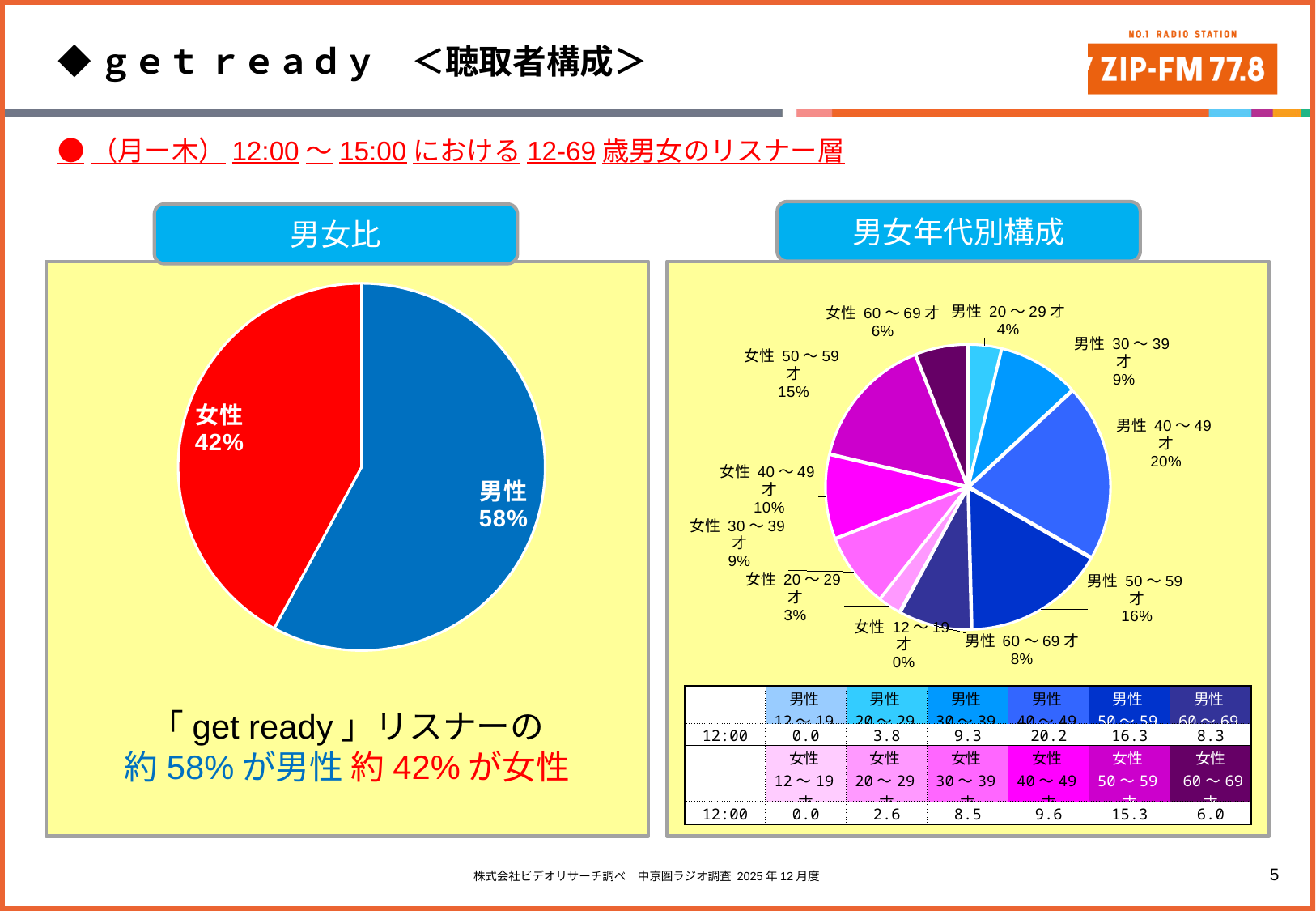

◆ｇｅｔ ｒｅａｄｙ　＜聴取者構成＞
●（月ー木）12:00～15:00における12-69歳男女のリスナー層
男女年代別構成
男女比

### Chart

| Category |
|---|

### Chart

| Category |
|---|

### Chart

| Category |  |
|---|---|
| 男性 | 57.9 |
| 女性 | 42.1 |

### Chart

| Category |
|---|

### Chart

| Category |
|---|

### Chart

| Category |  |
|---|---|
| 男性 12～19才 | 0.0 |
| 男性 20～29才 | 3.8 |
| 男性 30～39才 | 9.3 |
| 男性 40～49才 | 20.2 |
| 男性 50～59才 | 16.3 |
| 男性 60～69才 | 8.3 |
| 女性 12～19才 | 0.1 |
| 女性 20～29才 | 2.6 |
| 女性 30～39才 | 8.5 |
| 女性 40～49才 | 9.6 |
| 女性 50～59才 | 15.3 |
| 女性 60～69才 | 6.0 |
|  | 男性 12～19才 | 男性 20～29才 | 男性 30～39才 | 男性 40～49才 | 男性 50～59才 | 男性 60～69才 |
| --- | --- | --- | --- | --- | --- | --- |
| 12:00 | 0.0 | 3.8 | 9.3 | 20.2 | 16.3 | 8.3 |
|  | 女性 12～19才 | 女性 20～29才 | 女性 30～39才 | 女性 40～49才 | 女性 50～59才 | 女性 60～69才 |
| 12:00 | 0.0 | 2.6 | 8.5 | 9.6 | 15.3 | 6.0 |
「get ready」リスナーの
約58%が男性 約42%が女性
株式会社ビデオリサーチ調べ　中京圏ラジオ調査 2025年12月度